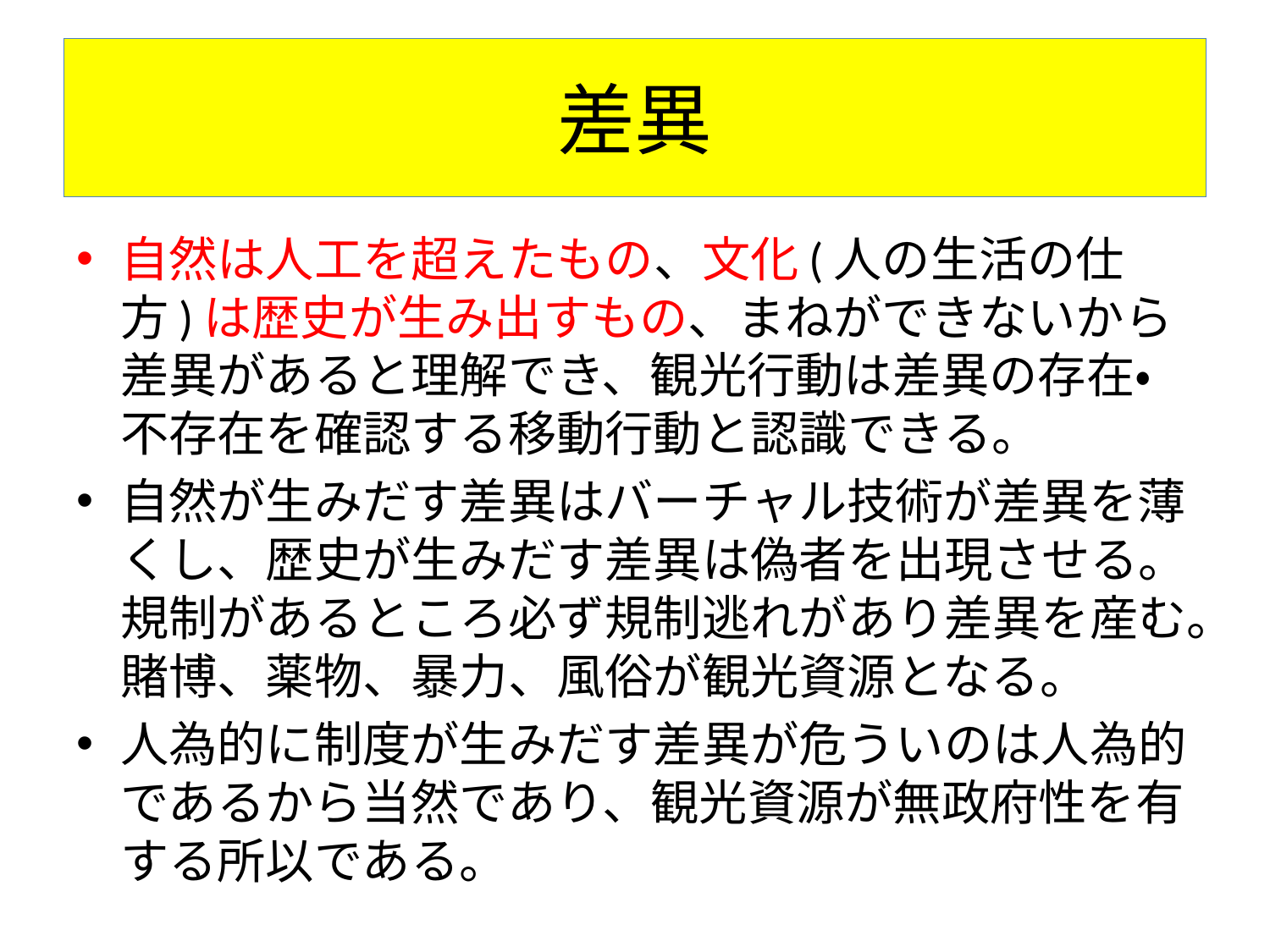

# 差異
自然は人工を超えたもの、文化(人の生活の仕方)は歴史が生み出すもの、まねができないから差異があると理解でき、観光行動は差異の存在・不存在を確認する移動行動と認識できる。
自然が生みだす差異はバーチャル技術が差異を薄くし、歴史が生みだす差異は偽者を出現させる。規制があるところ必ず規制逃れがあり差異を産む。賭博、薬物、暴力、風俗が観光資源となる。
人為的に制度が生みだす差異が危ういのは人為的であるから当然であり、観光資源が無政府性を有する所以である。